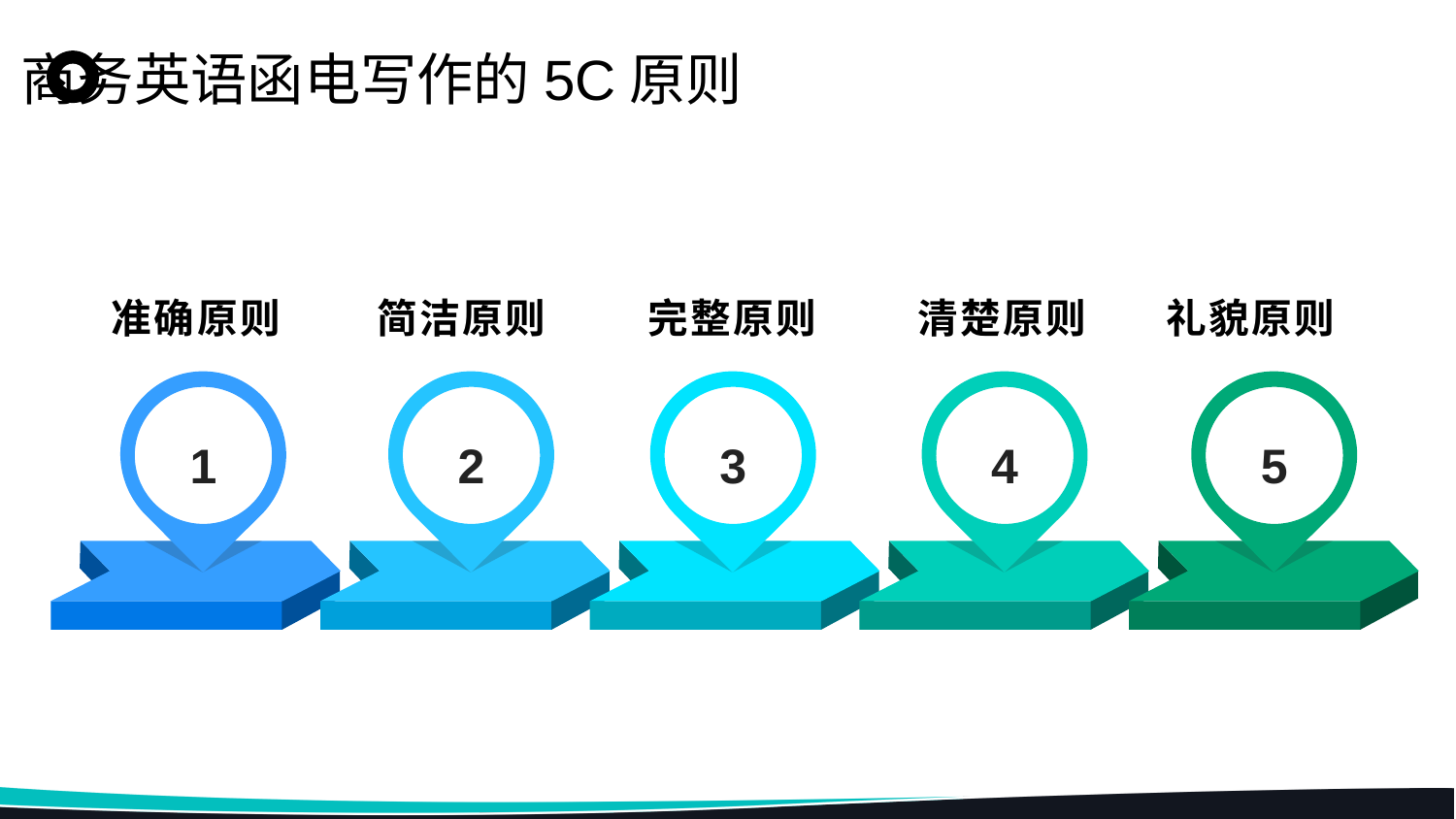

商务英语函电写作的5C原则
准确原则
简洁原则
完整原则
清楚原则
礼貌原则

5
1
2
3
4